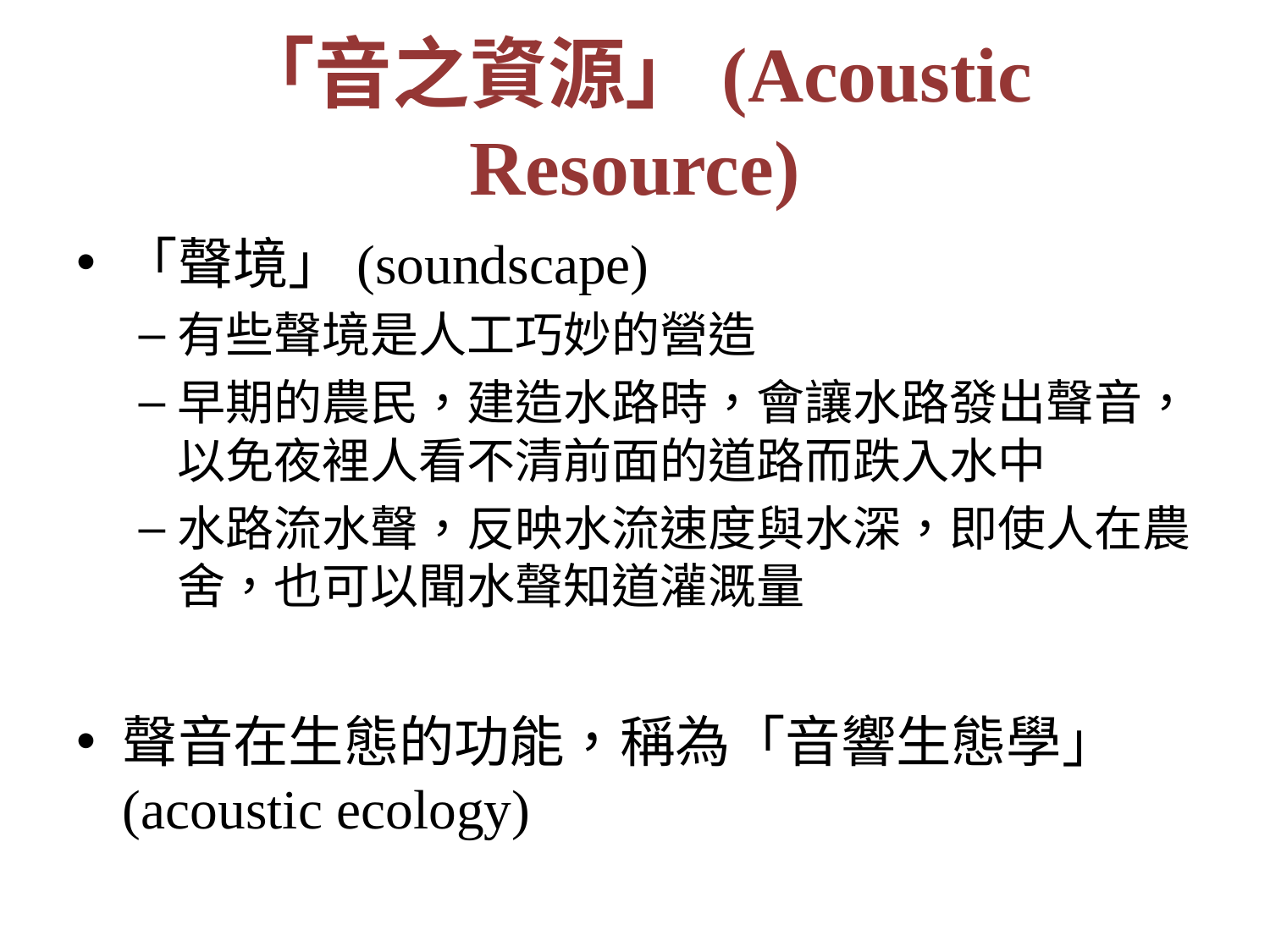

# 「音之資源」(Acoustic Resource)
「聲境」(soundscape)
有些聲境是人工巧妙的營造
早期的農民，建造水路時，會讓水路發出聲音，以免夜裡人看不清前面的道路而跌入水中
水路流水聲，反映水流速度與水深，即使人在農舍，也可以聞水聲知道灌溉量

聲音在生態的功能，稱為「音響生態學」(acoustic ecology)